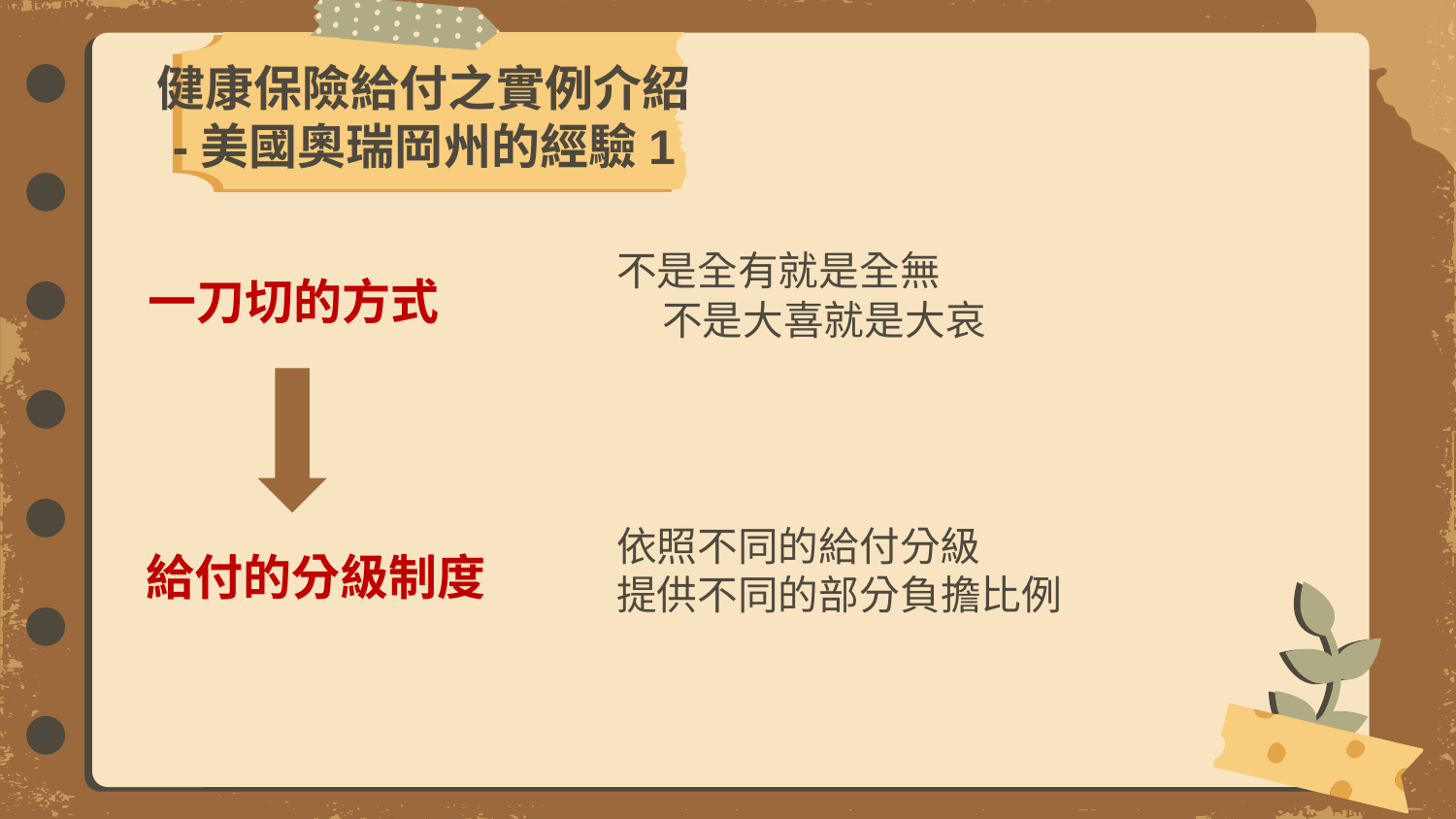

# 健康保險給付之實例介紹 -美國奧瑞岡州的經驗1
不是全有就是全無
    不是大喜就是大哀
一刀切的方式

依照不同的給付分級
提供不同的部分負擔比例
給付的分級制度